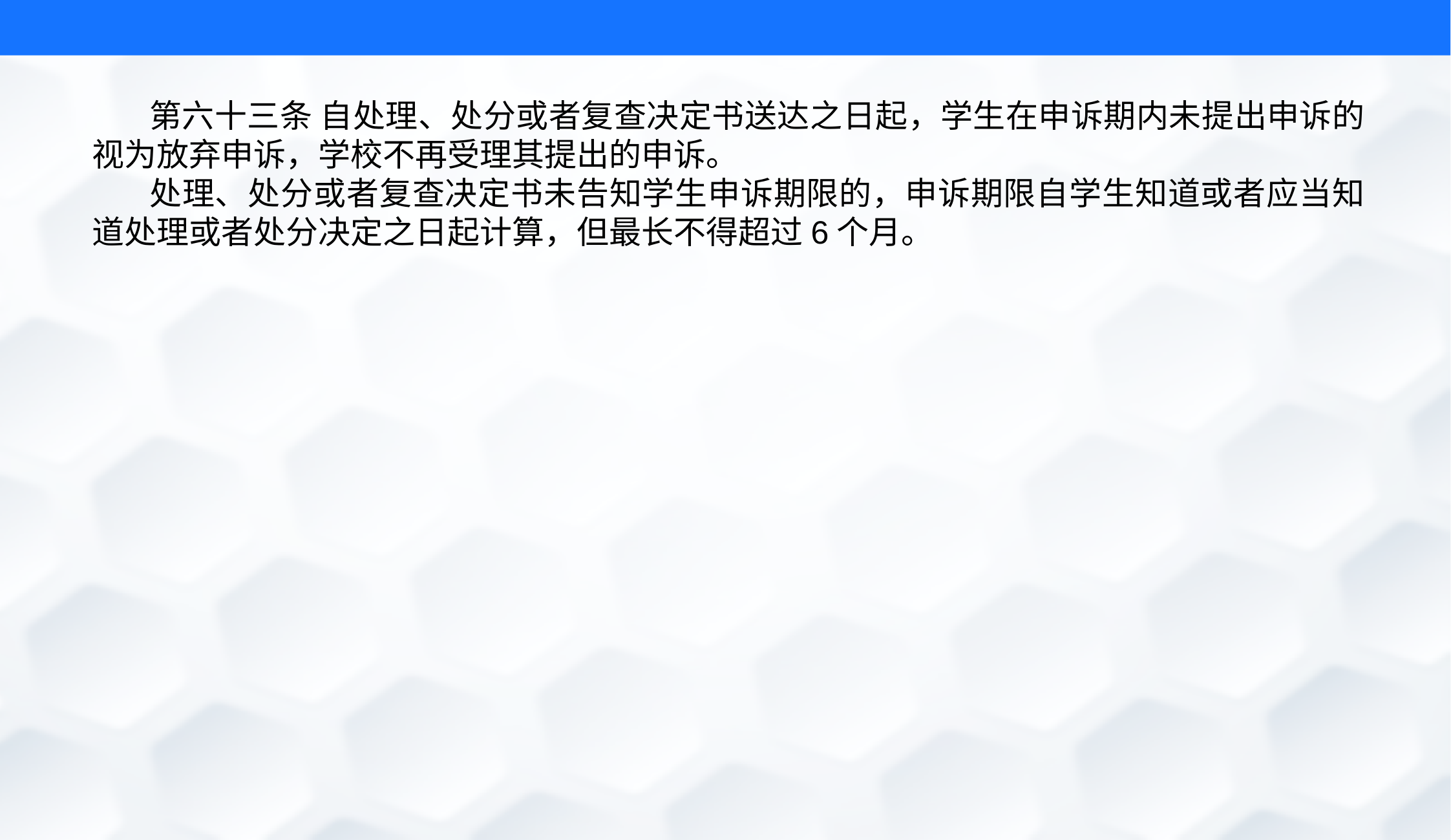

第六十三条 自处理、处分或者复查决定书送达之日起，学生在申诉期内未提出申诉的视为放弃申诉，学校不再受理其提出的申诉。
处理、处分或者复查决定书未告知学生申诉期限的，申诉期限自学生知道或者应当知道处理或者处分决定之日起计算，但最长不得超过6个月。